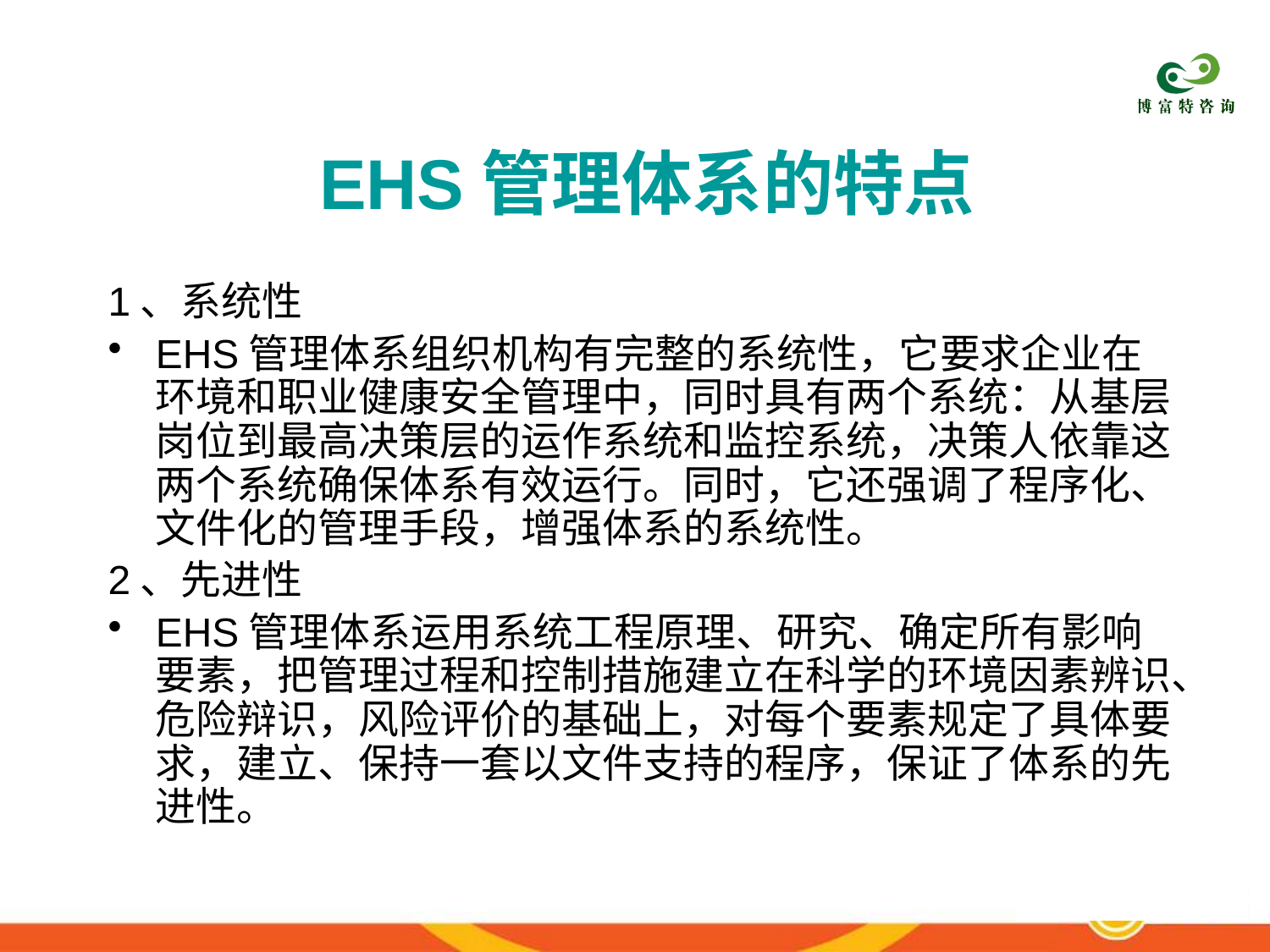

# EHS管理体系的特点
1、系统性
EHS管理体系组织机构有完整的系统性，它要求企业在环境和职业健康安全管理中，同时具有两个系统：从基层岗位到最高决策层的运作系统和监控系统，决策人依靠这两个系统确保体系有效运行。同时，它还强调了程序化、文件化的管理手段，增强体系的系统性。
2、先进性
EHS管理体系运用系统工程原理、研究、确定所有影响要素，把管理过程和控制措施建立在科学的环境因素辨识、危险辩识，风险评价的基础上，对每个要素规定了具体要求，建立、保持一套以文件支持的程序，保证了体系的先进性。